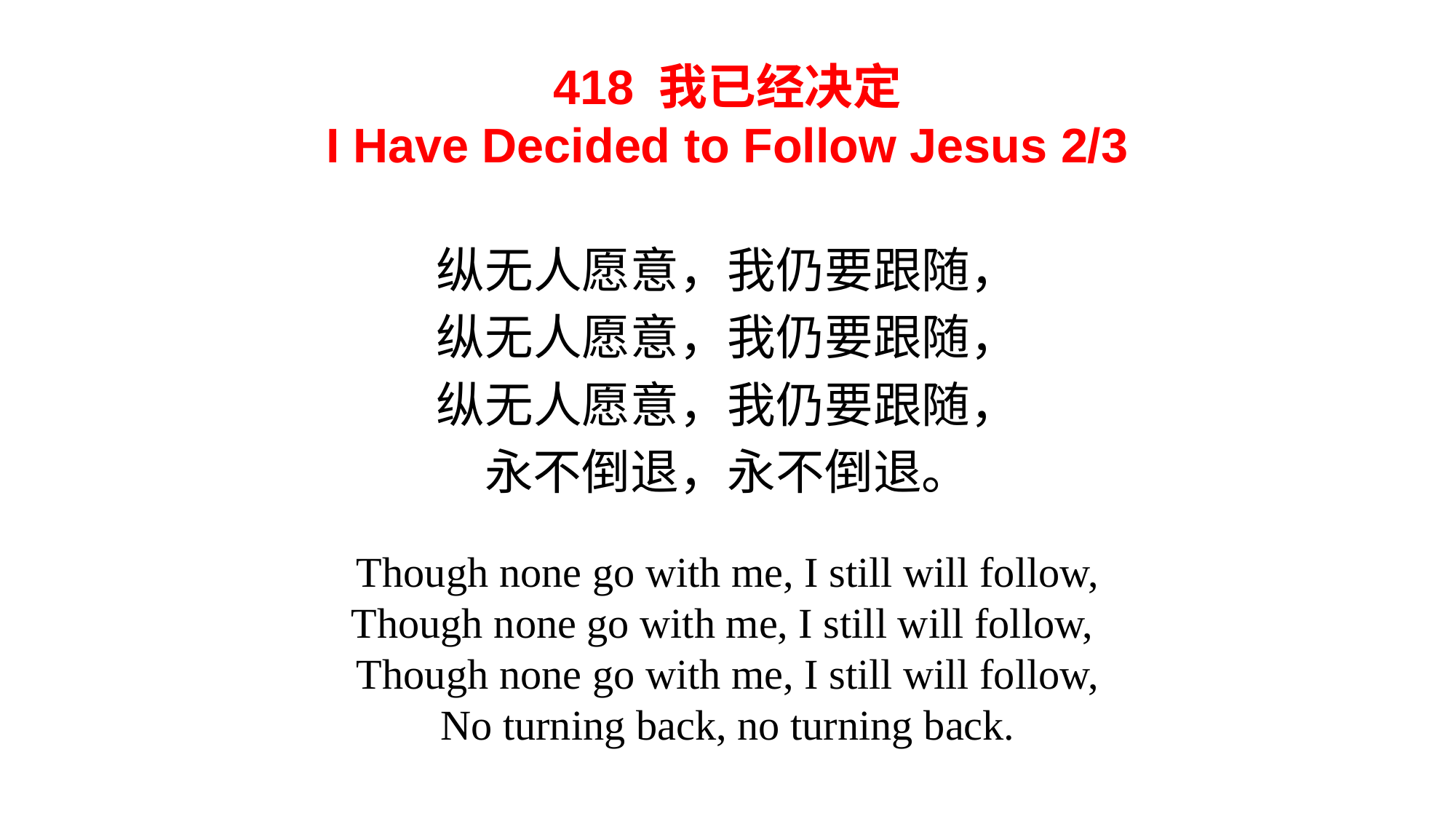

418 我已经决定
I Have Decided to Follow Jesus 2/3
纵无人愿意，我仍要跟随，
纵无人愿意，我仍要跟随，
纵无人愿意，我仍要跟随，
永不倒退，永不倒退。

Though none go with me, I still will follow,
Though none go with me, I still will follow,
Though none go with me, I still will follow,
No turning back, no turning back.